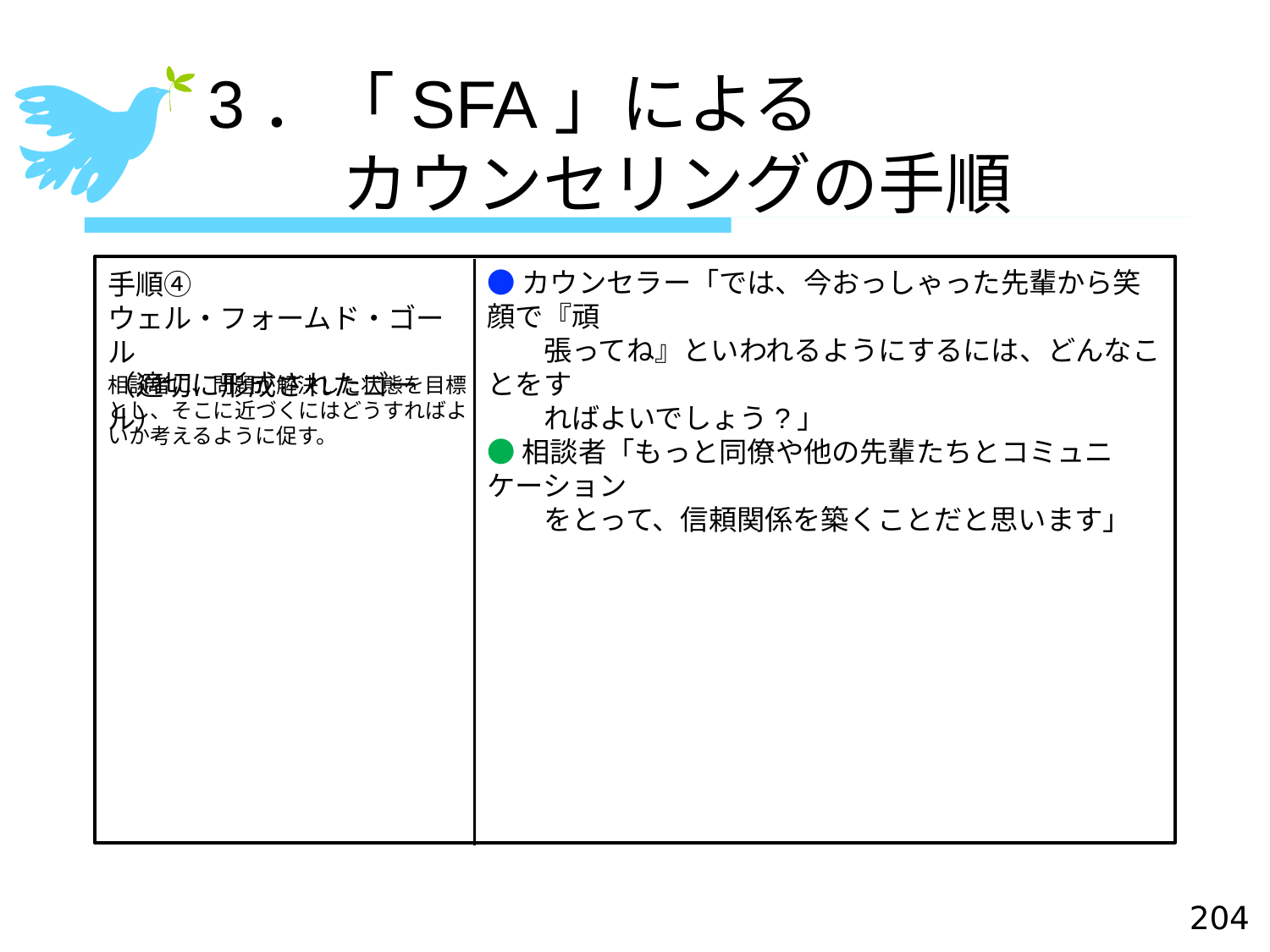

# 3．「SFA」による 　　カウンセリングの手順

●カウンセラー「では、今おっしゃった先輩から笑顔で『頑
　　張ってね』といわれるようにするには、どんなことをす
　　ればよいでしょう?」
●相談者「もっと同僚や他の先輩たちとコミュニケーション
　　をとって、信頼関係を築くことだと思います」
手順④
ウェル・フォームド・ゴール
（適切に形成されたゴール）
相談者に、問題が解決した状態を目標とし、そこに近づくにはどうすればよいか考えるように促す。

204